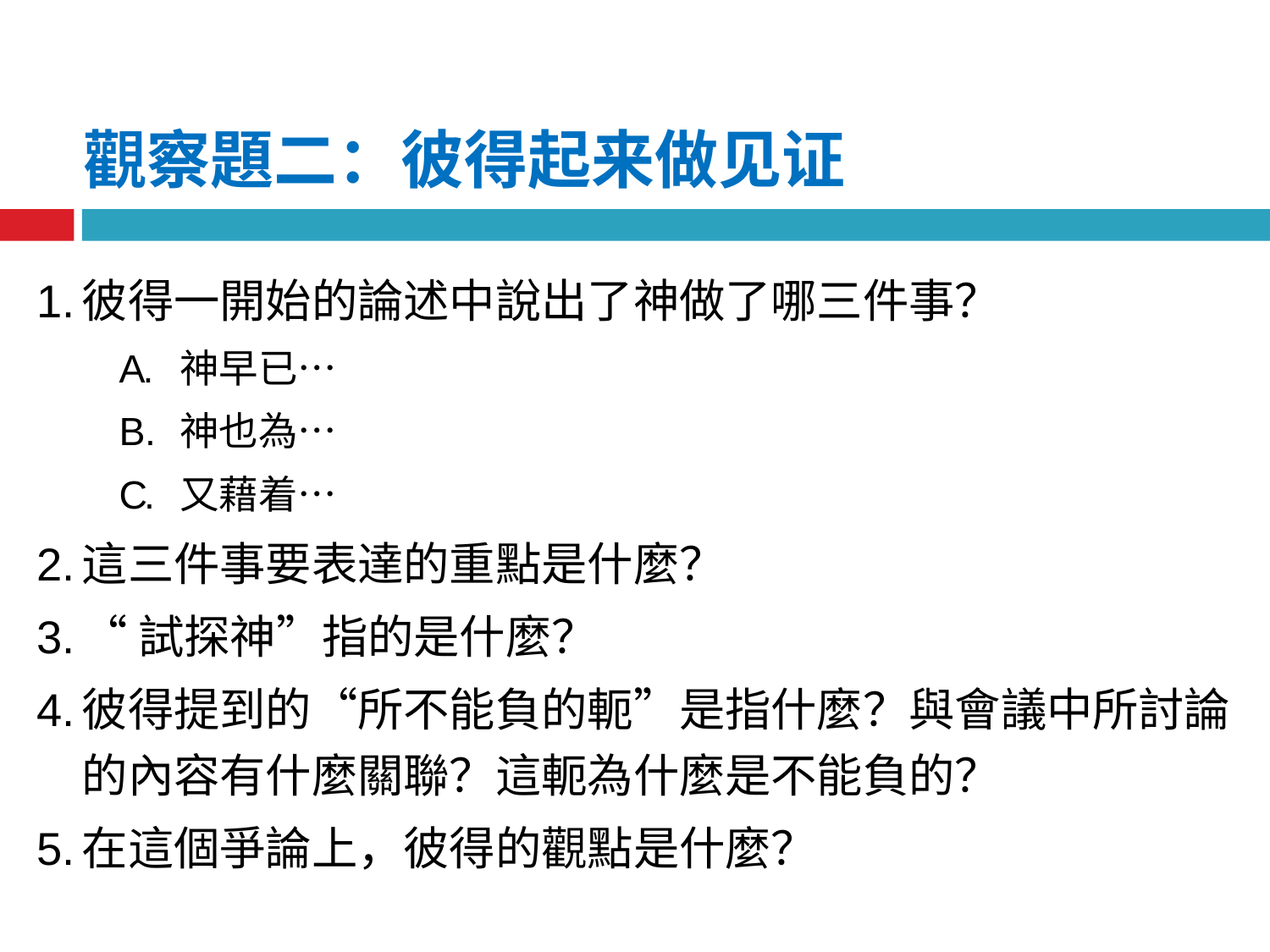

觀察題二：彼得起来做见证
彼得一開始的論述中說出了神做了哪三件事？
神早已…
神也為…
又藉着…
這三件事要表達的重點是什麼？
“試探神”指的是什麼？
彼得提到的“所不能負的軛”是指什麼？與會議中所討論的內容有什麼關聯？這軛為什麼是不能負的？
在這個爭論上，彼得的觀點是什麼？